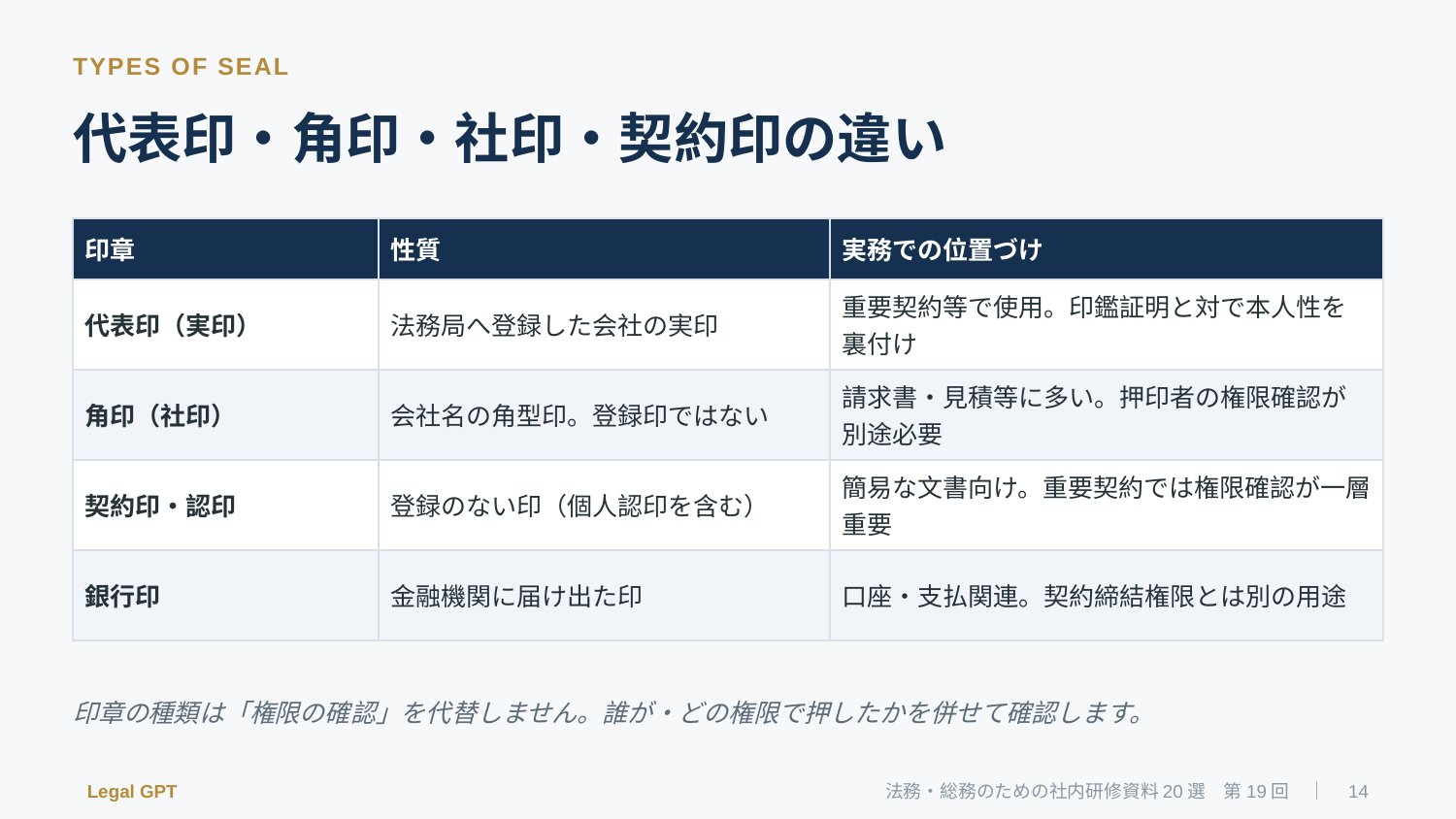

TYPES OF SEAL
代表印・角印・社印・契約印の違い
| 印章 | 性質 | 実務での位置づけ |
| --- | --- | --- |
| 代表印（実印） | 法務局へ登録した会社の実印 | 重要契約等で使用。印鑑証明と対で本人性を裏付け |
| 角印（社印） | 会社名の角型印。登録印ではない | 請求書・見積等に多い。押印者の権限確認が別途必要 |
| 契約印・認印 | 登録のない印（個人認印を含む） | 簡易な文書向け。重要契約では権限確認が一層重要 |
| 銀行印 | 金融機関に届け出た印 | 口座・支払関連。契約締結権限とは別の用途 |
印章の種類は「権限の確認」を代替しません。誰が・どの権限で押したかを併せて確認します。
Legal GPT
法務・総務のための社内研修資料20選　第19回　｜　14